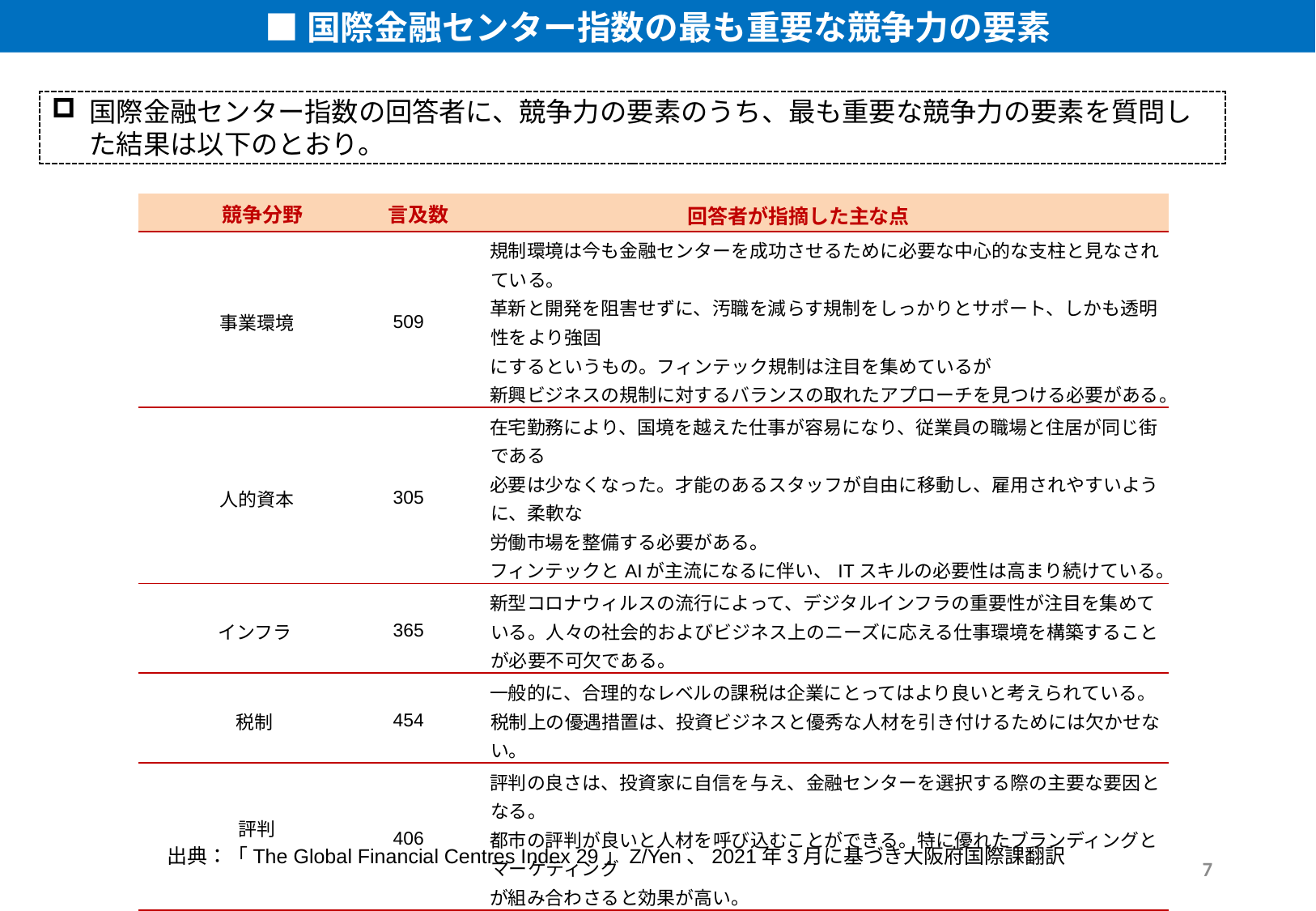

■国際金融センター指数の最も重要な競争力の要素
国際金融センター指数の回答者に、競争力の要素のうち、最も重要な競争力の要素を質問した結果は以下のとおり。
| 競争分野 | 言及数 | 回答者が指摘した主な点 |
| --- | --- | --- |
| 事業環境 | 509 | 規制環境は今も金融センターを成功させるために必要な中心的な支柱と見なされている。 革新と開発を阻害せずに、汚職を減らす規制をしっかりとサポート、しかも透明性をより強固 にするというもの。フィンテック規制は注目を集めているが　 新興ビジネスの規制に対するバランスの取れたアプローチを見つける必要がある。 |
| 人的資本 | 305 | 在宅勤務により、国境を越えた仕事が容易になり、従業員の職場と住居が同じ街である 必要は少なくなった。才能のあるスタッフが自由に移動し、雇用されやすいように、柔軟な 労働市場を整備する必要がある。 フィンテックとAIが主流になるに伴い、ITスキルの必要性は高まり続けている。 |
| インフラ | 365 | 新型コロナウィルスの流行によって、デジタルインフラの重要性が注目を集めている。人々の社会的およびビジネス上のニーズに応える仕事環境を構築することが必要不可欠である。 |
| 税制 | 454 | 一般的に、合理的なレベルの課税は企業にとってはより良いと考えられている。 税制上の優遇措置は、投資ビジネスと優秀な人材を引き付けるためには欠かせない。 |
| 評判 | 406 | 評判の良さは、投資家に自信を与え、金融センターを選択する際の主要な要因となる。 都市の評判が良いと人材を呼び込むことができる。特に優れたブランディングとマーケティング が組み合わさると効果が高い。 |
| 金融セクターの発展 | 343 | 在宅勤務が加速度的に受け入れられ、センター間のデジタル接続が増加したため、顧客への 物理的なアクセスはそれほど問題にならなくなってきている。　 新型コロナウィルスの広がりを受けてビジネスは恒久的に変化し、オンライン化が進展している。 |
出典：「The Global Financial Centres Index 29」Z/Yen、2021年3月に基づき大阪府国際課翻訳
7